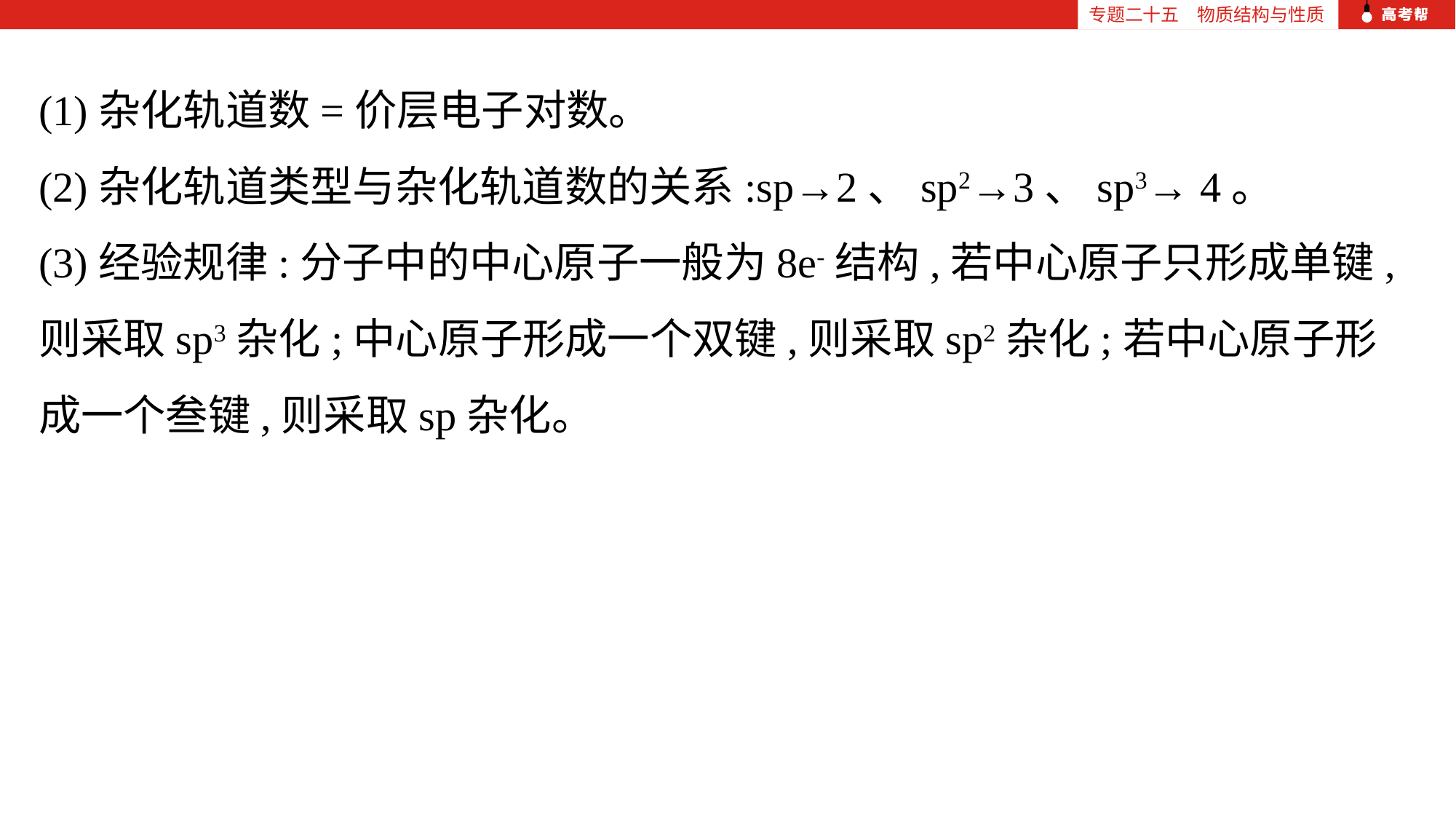

专题二十五　物质结构与性质
(1)杂化轨道数=价层电子对数。
(2)杂化轨道类型与杂化轨道数的关系:sp→2、sp2→3、sp3→ 4。
(3)经验规律:分子中的中心原子一般为8e-结构,若中心原子只形成单键,则采取sp3杂化;中心原子形成一个双键,则采取sp2杂化;若中心原子形成一个叁键,则采取sp杂化。